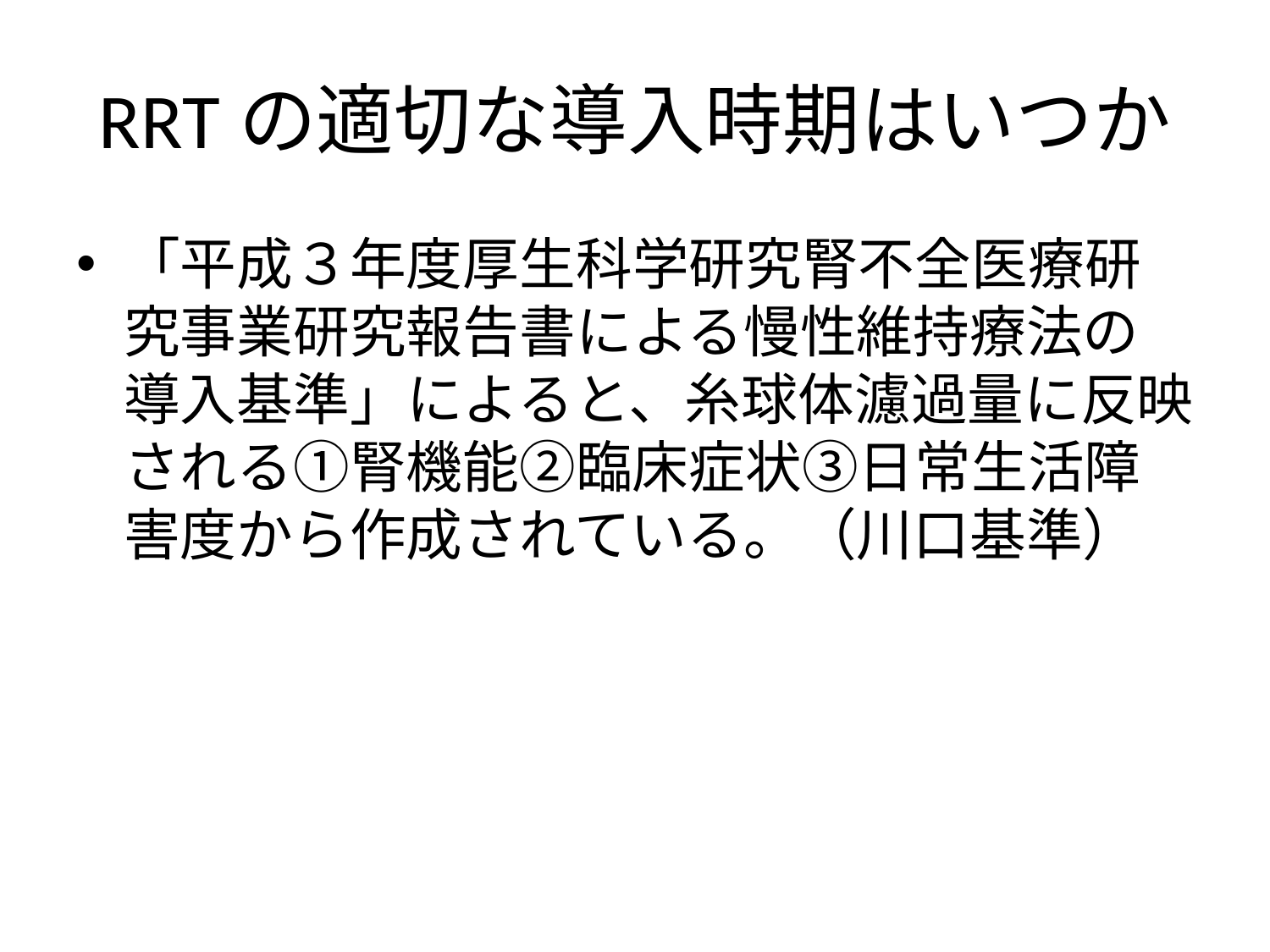

# RRTの適切な導入時期はいつか
「平成３年度厚生科学研究腎不全医療研究事業研究報告書による慢性維持療法の導入基準」によると、糸球体濾過量に反映される①腎機能②臨床症状③日常生活障害度から作成されている。（川口基準）